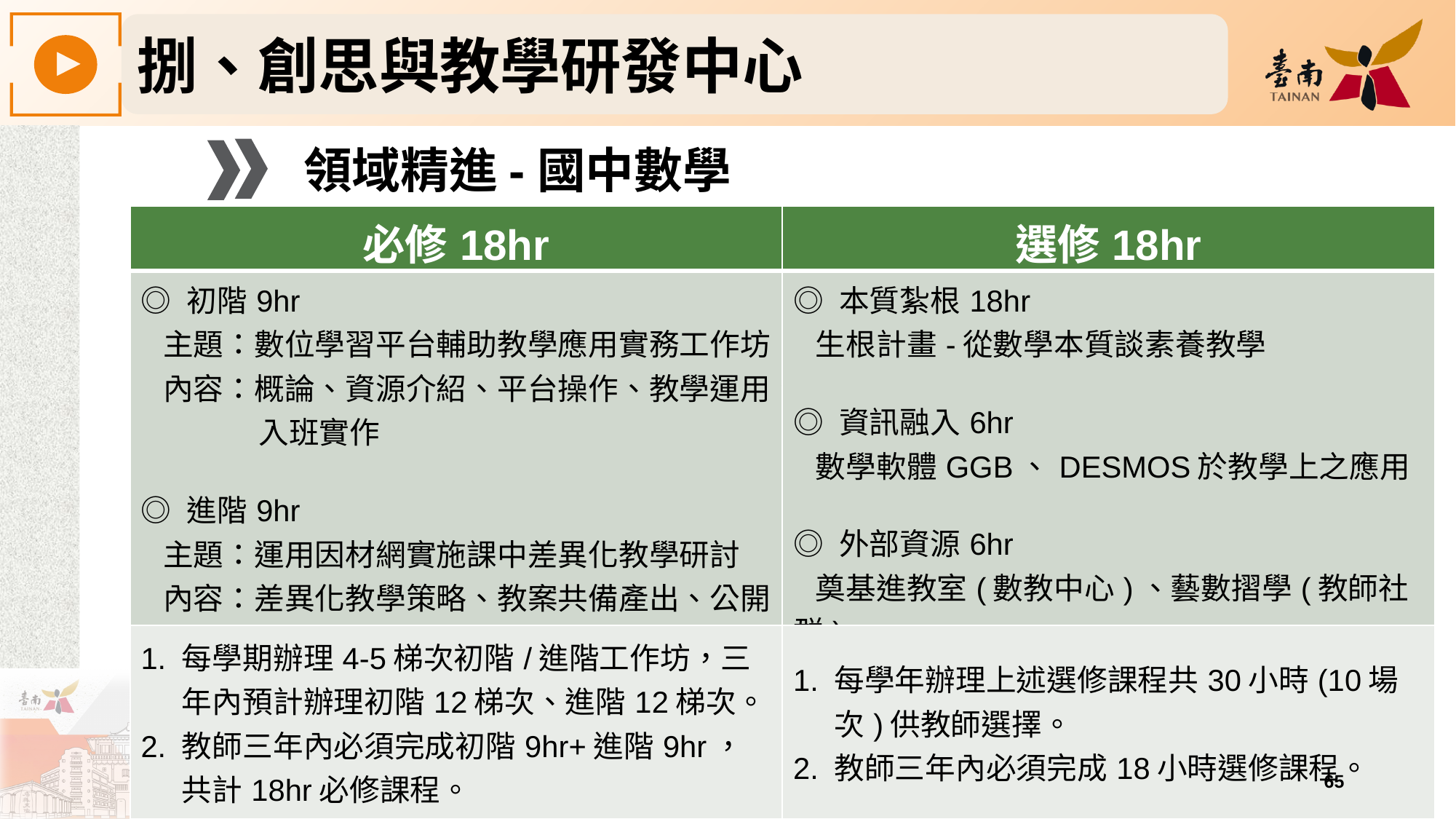

捌、創思與教學研發中心
領域精進-國中數學

| 必修18hr | 選修18hr |
| --- | --- |
| ◎ 初階9hr 主題：數位學習平台輔助教學應用實務工作坊 內容：概論、資源介紹、平台操作、教學運用、入班實作 ◎ 進階9hr 主題：運用因材網實施課中差異化教學研討 內容：差異化教學策略、教案共備產出、公開觀課、回饋&修正、成果發表 | ◎ 本質紮根18hr 生根計畫-從數學本質談素養教學 ◎ 資訊融入6hr 數學軟體GGB、DESMOS於教學上之應用 ◎ 外部資源6hr 奠基進教室(數教中心)、藝數摺學(教師社群) |
| 每學期辦理4-5梯次初階/進階工作坊，三年內預計辦理初階12梯次、進階12梯次。 教師三年內必須完成初階9hr+進階9hr，共計18hr必修課程。 | 每學年辦理上述選修課程共30小時(10場次)供教師選擇。 教師三年內必須完成18小時選修課程。 |
65